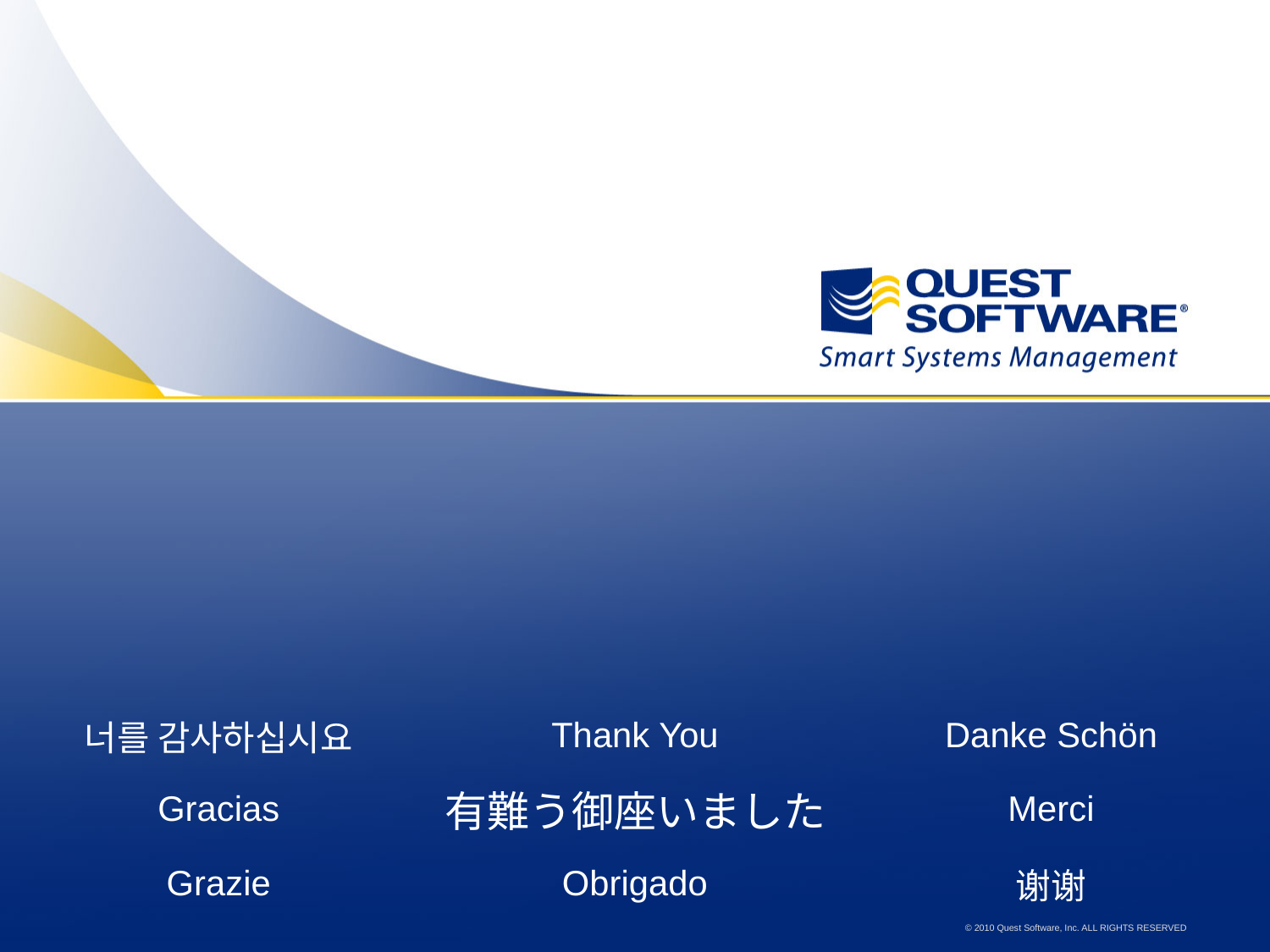

#

| 너를 감사하십시요 | Thank You | Danke Schön |
| --- | --- | --- |
| Gracias | 有難う御座いました | Merci |
| Grazie | Obrigado | 谢谢 |